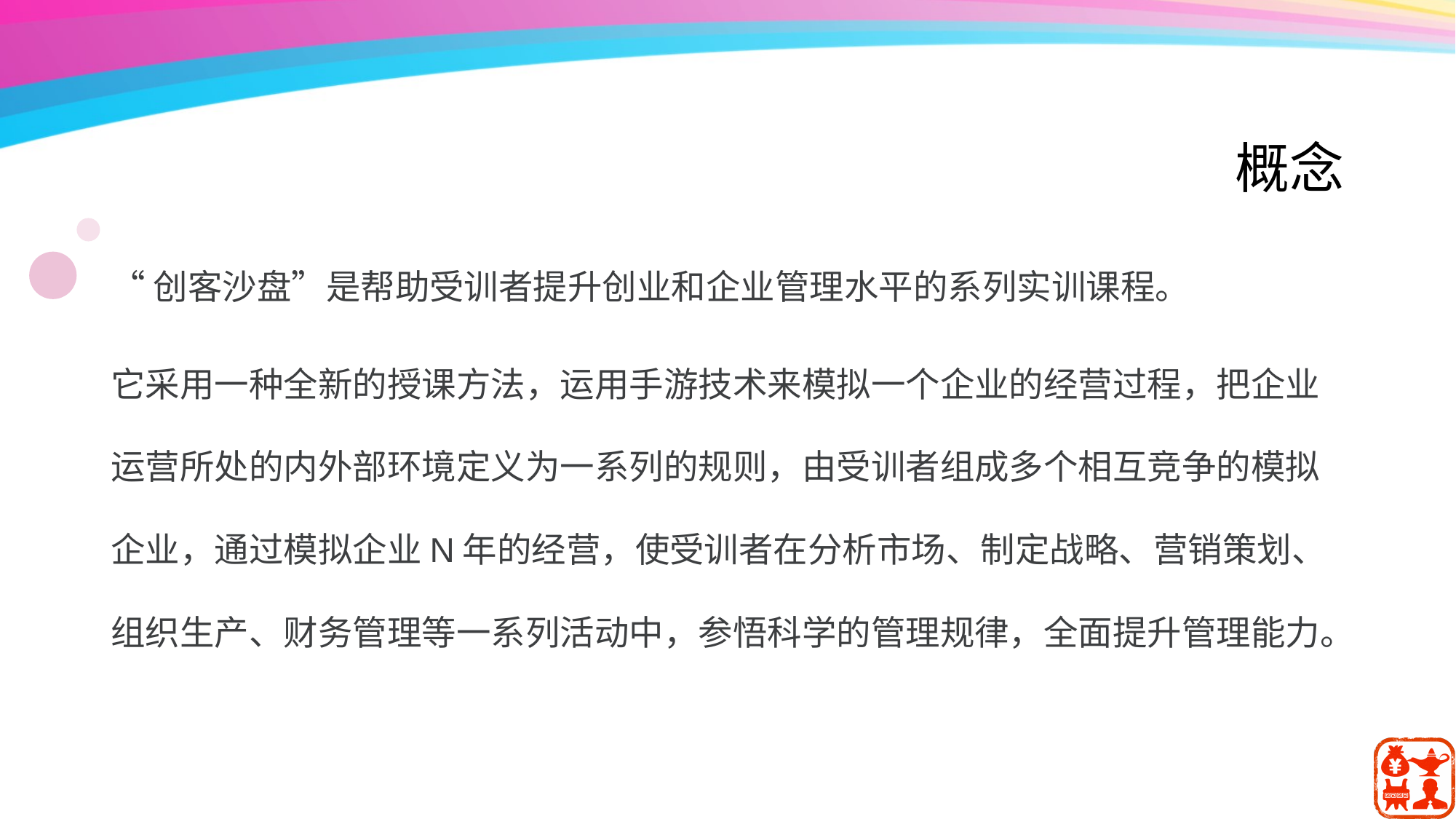

# 概念

“创客沙盘”是帮助受训者提升创业和企业管理水平的系列实训课程。
它采用一种全新的授课方法，运用手游技术来模拟一个企业的经营过程，把企业运营所处的内外部环境定义为一系列的规则，由受训者组成多个相互竞争的模拟企业，通过模拟企业N年的经营，使受训者在分析市场、制定战略、营销策划、组织生产、财务管理等一系列活动中，参悟科学的管理规律，全面提升管理能力。